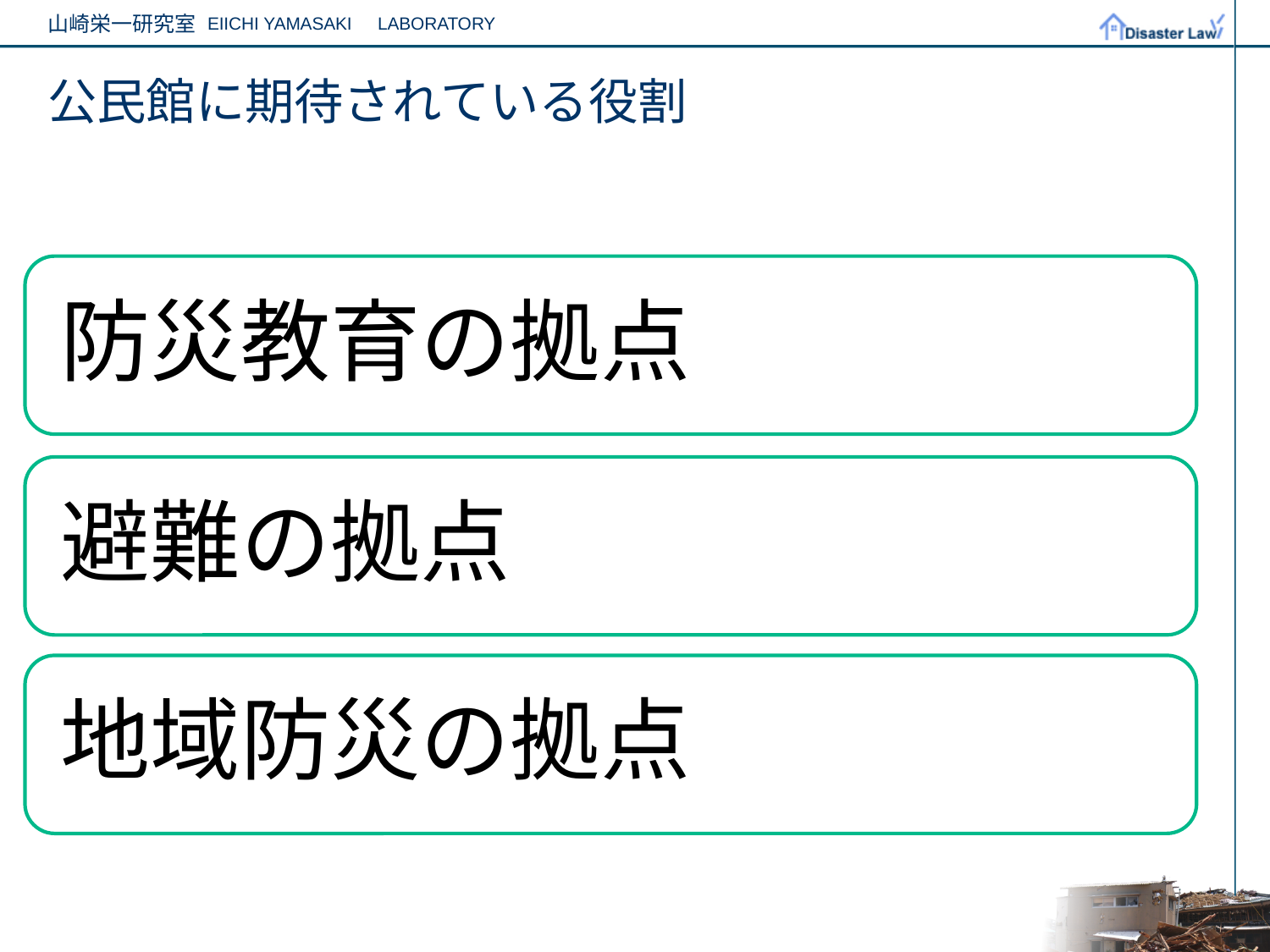

# 公民館に期待されている役割
防災教育の拠点
避難の拠点
地域防災の拠点